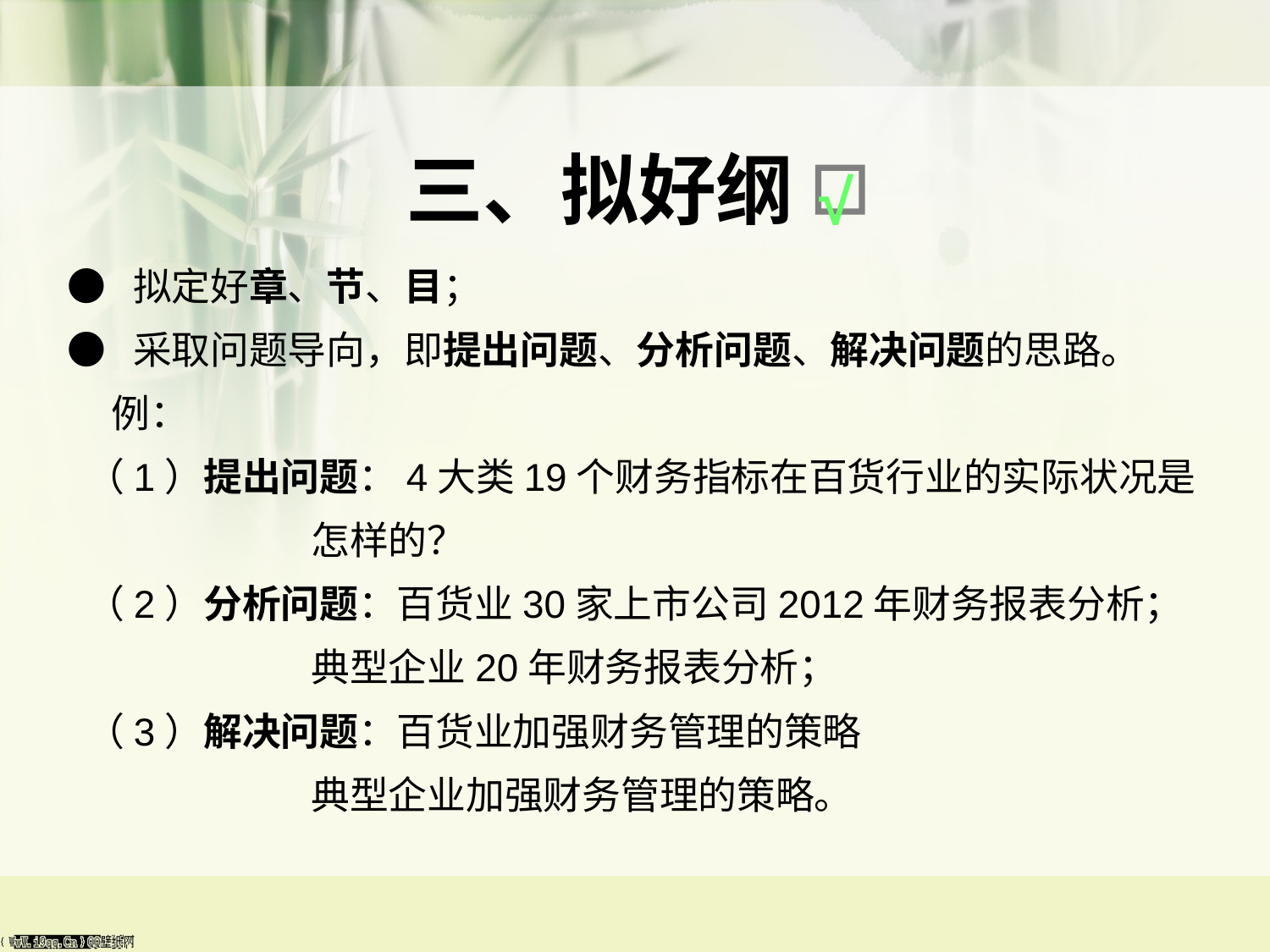

# 三、拟好纲
√

●  拟定好章、节、目；
●  采取问题导向，即提出问题、分析问题、解决问题的思路。
    例：
 （1）提出问题：4大类19个财务指标在百货行业的实际状况是
                           怎样的？
 （2）分析问题：百货业30家上市公司2012年财务报表分析；
                           典型企业20年财务报表分析；
 （3）解决问题：百货业加强财务管理的策略
                           典型企业加强财务管理的策略。